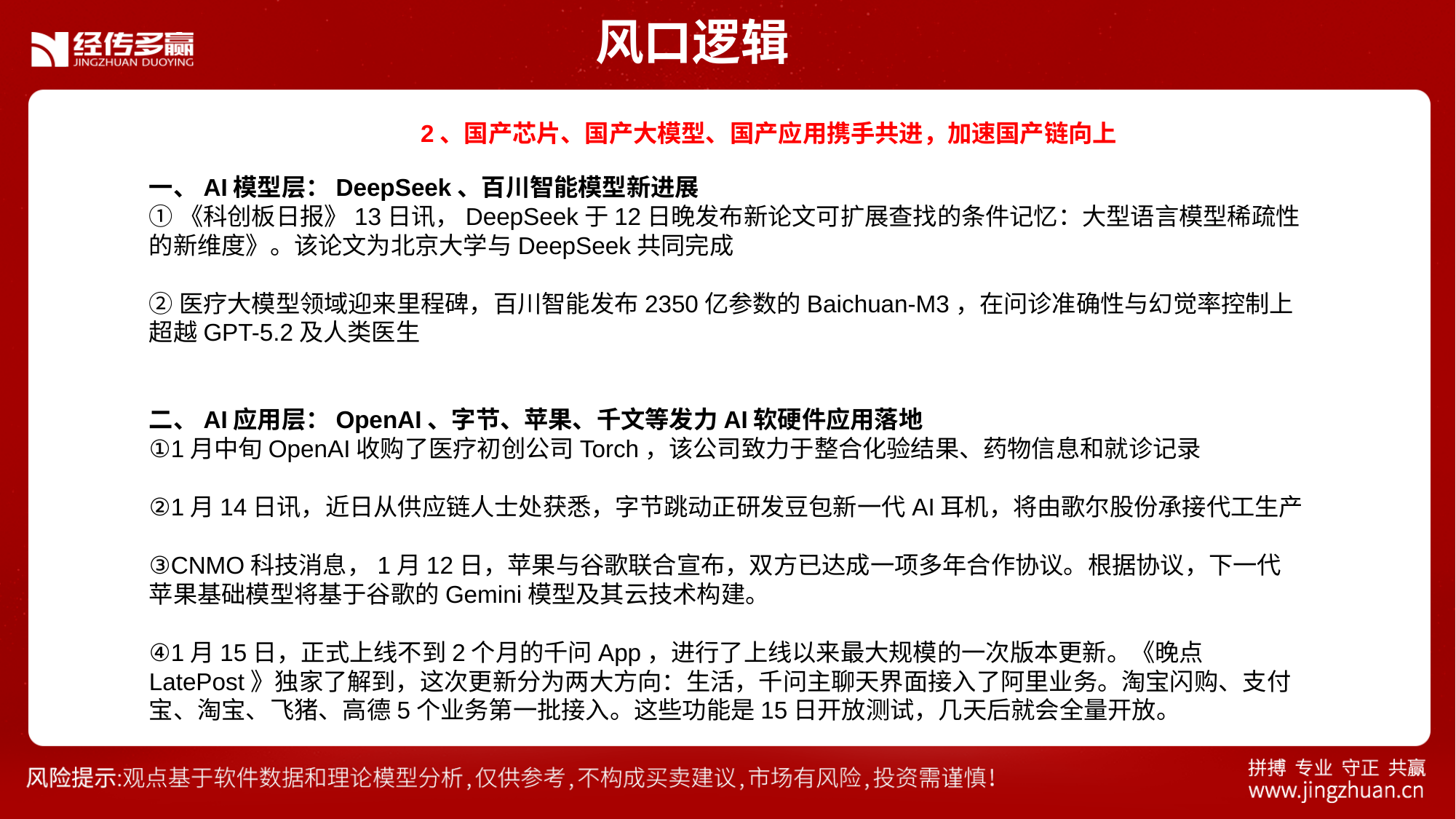

风口逻辑
2、国产芯片、国产大模型、国产应用携手共进，加速国产链向上
一、AI模型层：DeepSeek、百川智能模型新进展
①《科创板日报》13日讯，DeepSeek于12日晚发布新论文可扩展查找的条件记忆：大型语言模型稀疏性的新维度》。该论文为北京大学与DeepSeek共同完成

②医疗大模型领域迎来里程碑，百川智能发布2350亿参数的Baichuan-M3，在问诊准确性与幻觉率控制上超越GPT-5.2及人类医生

二、AI应用层：OpenAI、字节、苹果、千文等发力AI软硬件应用落地
①1月中旬OpenAI收购了医疗初创公司Torch，该公司致力于整合化验结果、药物信息和就诊记录

②1月14日讯，近日从供应链人士处获悉，字节跳动正研发豆包新一代AI耳机，将由歌尔股份承接代工生产

③CNMO科技消息，1月12日，苹果与谷歌联合宣布，双方已达成一项多年合作协议。根据协议，下一代苹果基础模型将基于谷歌的Gemini模型及其云技术构建。

④1月15日，正式上线不到2个月的千问App，进行了上线以来最大规模的一次版本更新。《晚点LatePost》独家了解到，这次更新分为两大方向：生活，千问主聊天界面接入了阿里业务。淘宝闪购、支付宝、淘宝、飞猪、高德5个业务第一批接入。这些功能是15日开放测试，几天后就会全量开放。